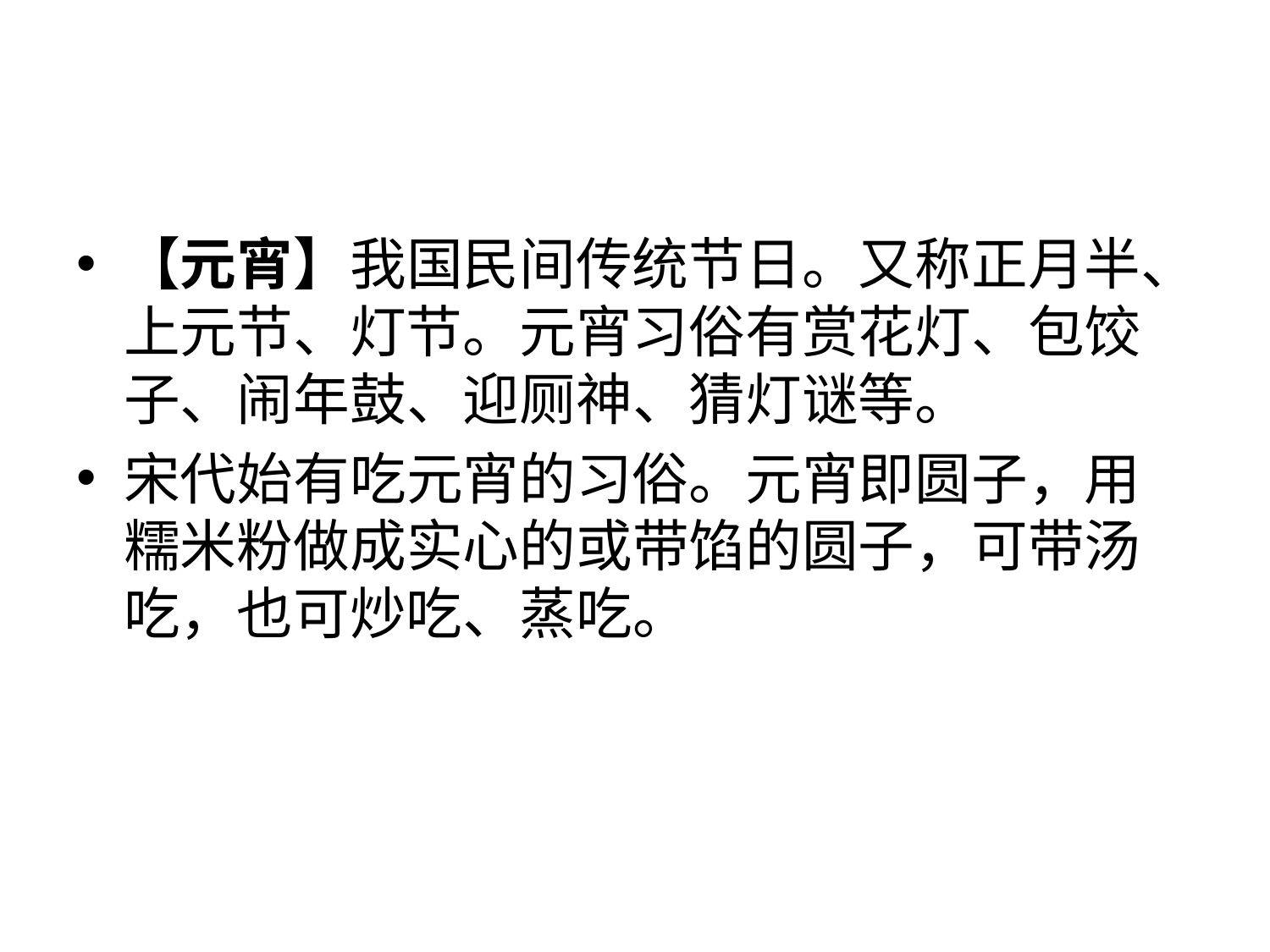

#
【元宵】我国民间传统节日。又称正月半、上元节、灯节。元宵习俗有赏花灯、包饺子、闹年鼓、迎厕神、猜灯谜等。
宋代始有吃元宵的习俗。元宵即圆子，用糯米粉做成实心的或带馅的圆子，可带汤吃，也可炒吃、蒸吃。